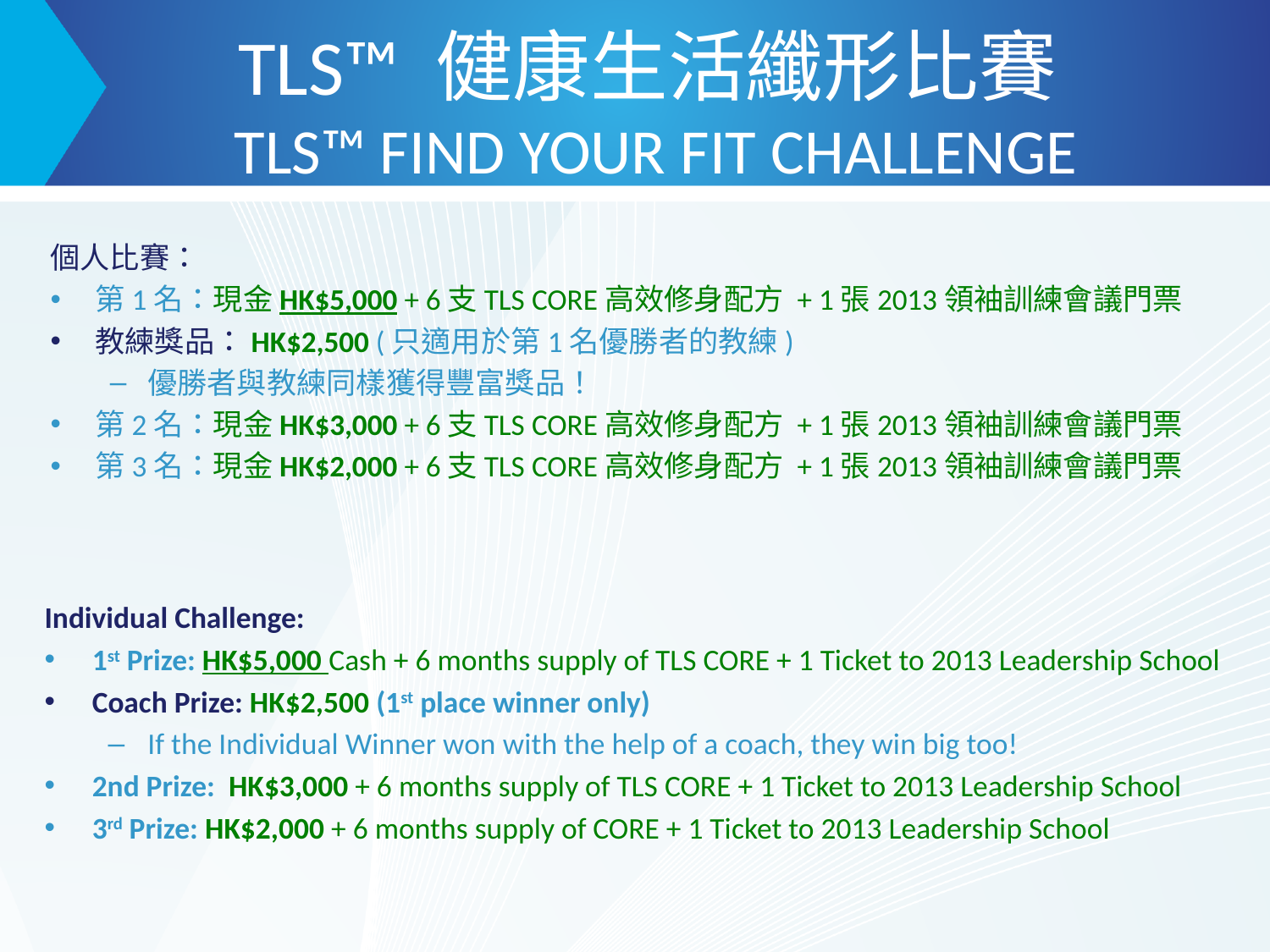

TLS™ 健康生活纖形比賽
TLS™ FIND YOUR FIT CHALLENGE
個人比賽：
第1名：現金HK$5,000 + 6支TLS CORE高效修身配方 + 1張2013領袖訓練會議門票
教練獎品：HK$2,500 (只適用於第1名優勝者的教練)
優勝者與教練同樣獲得豐富獎品！
第2名：現金HK$3,000 + 6支TLS CORE高效修身配方 + 1張2013領袖訓練會議門票
第3名：現金HK$2,000 + 6支TLS CORE高效修身配方 + 1張2013領袖訓練會議門票

Individual Challenge:
1st Prize: HK$5,000 Cash + 6 months supply of TLS CORE + 1 Ticket to 2013 Leadership School
Coach Prize: HK$2,500 (1st place winner only)
If the Individual Winner won with the help of a coach, they win big too!
2nd Prize:  HK$3,000 + 6 months supply of TLS CORE + 1 Ticket to 2013 Leadership School
3rd Prize: HK$2,000 + 6 months supply of CORE + 1 Ticket to 2013 Leadership School